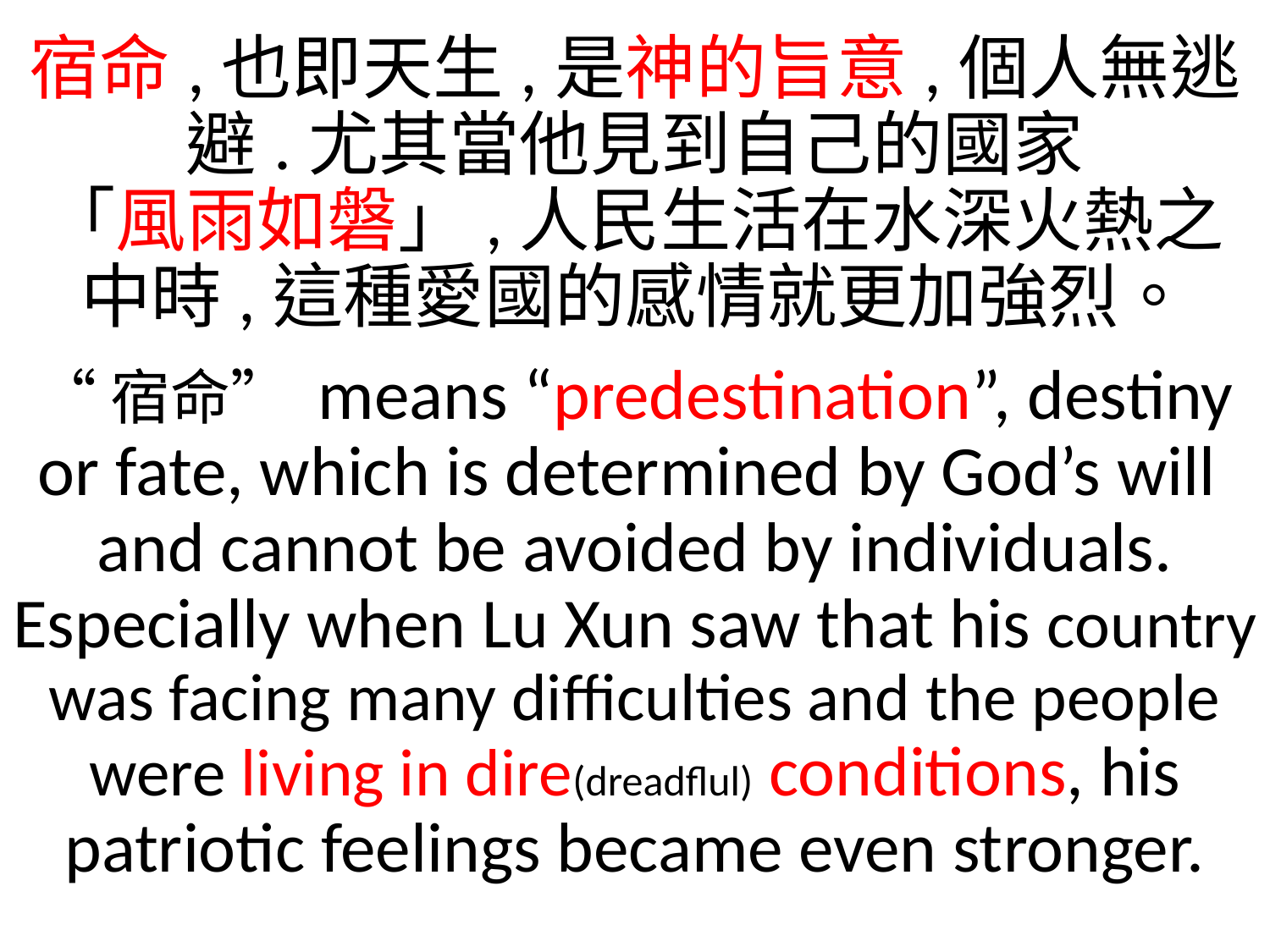

宿命,也即天生,是神的旨意,個人無逃避.尤其當他見到自己的國家
「風雨如磐」,人民生活在水深火熱之中時,這種愛國的感情就更加強烈。
“宿命” means “predestination”, destiny or fate, which is determined by God’s will
and cannot be avoided by individuals. Especially when Lu Xun saw that his country was facing many difficulties and the people were living in dire(dreadflul) conditions, his patriotic feelings became even stronger.